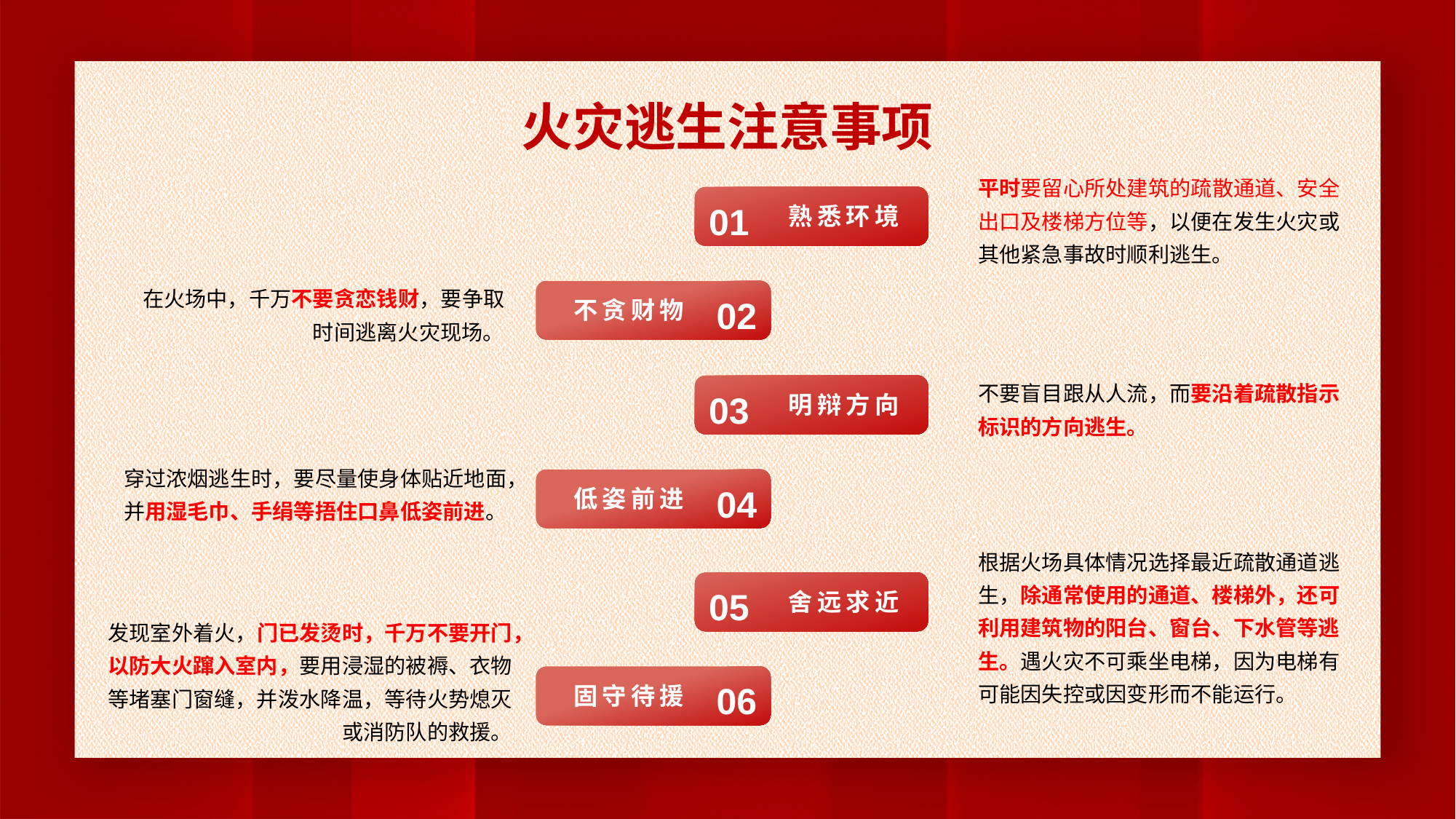

火灾逃生注意事项
平时要留心所处建筑的疏散通道、安全出口及楼梯方位等，以便在发生火灾或其他紧急事故时顺利逃生。
01
熟悉环境
在火场中，千万不要贪恋钱财，要争取时间逃离火灾现场。
02
不贪财物
不要盲目跟从人流，而要沿着疏散指示标识的方向逃生。
03
明辩方向
穿过浓烟逃生时，要尽量使身体贴近地面，并用湿毛巾、手绢等捂住口鼻低姿前进。
04
低姿前进
根据火场具体情况选择最近疏散通道逃生，除通常使用的通道、楼梯外，还可利用建筑物的阳台、窗台、下水管等逃生。遇火灾不可乘坐电梯，因为电梯有可能因失控或因变形而不能运行。
05
舍远求近
 发现室外着火，门已发烫时，千万不要开门，以防大火蹿入室内，要用浸湿的被褥、衣物等堵塞门窗缝，并泼水降温，等待火势熄灭或消防队的救援。
06
固守待援